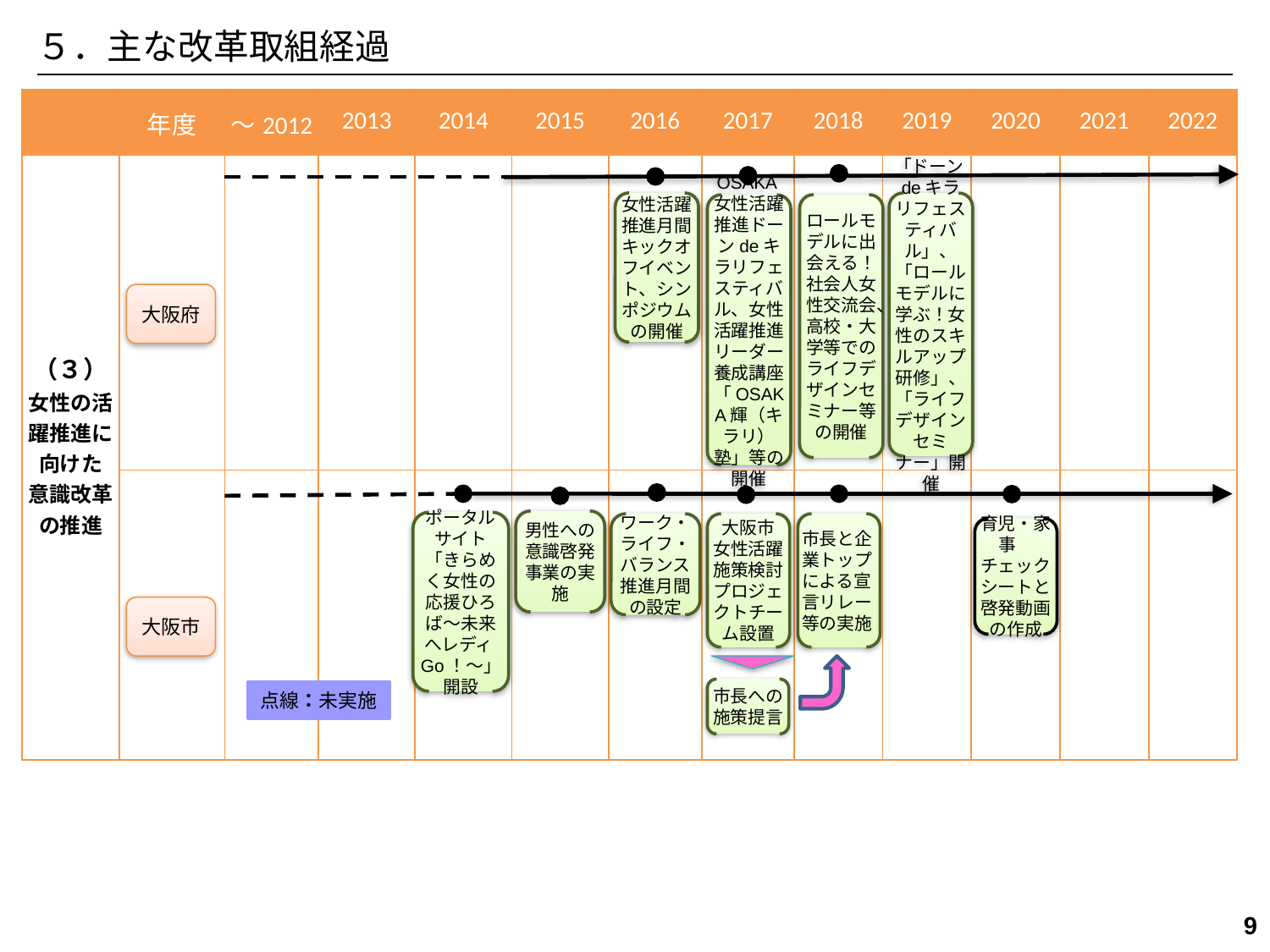

５．主な改革取組経過
|  | 年度 | ～2012 | 2013 | 2014 | 2015 | 2016 | 2017 | 2018 | 2019 | 2020 | 2021 | 2022 |
| --- | --- | --- | --- | --- | --- | --- | --- | --- | --- | --- | --- | --- |
| （３） 女性の活躍推進に向けた 意識改革の推進 |  |  |  |  |  |  |  |  |  |  |  |  |
|  |  |  |  |  |  |  |  |  |  |  |  |  |

女性活躍推進月間キックオフイベント、シンポジウムの開催
「ドーンdeキラリフェスティバル」、「ロールモデルに学ぶ！女性のスキルアップ研修」、「ライフデザインセミナー」開催
ロールモデルに出会える！社会人女性交流会、高校・大学等でのライフデザインセミナー等の開催
OSAKA女性活躍推進ドーンdeキラリフェスティバル、女性活躍推進リーダー養成講座「OSAKA輝（キラリ）塾」等の開催
大阪府

男性への意識啓発事業の実施
ポータルサイト「きらめく女性の応援ひろば～未来へレディGo！～」
開設
ワーク・ライフ・バランス推進月間の設定
大阪市
女性活躍施策検討
プロジェクトチーム設置
市長と企業トップによる宣言リレー等の実施
育児・家事　チェックシートと啓発動画の作成
大阪市

市長への
施策提言
点線：未実施
9